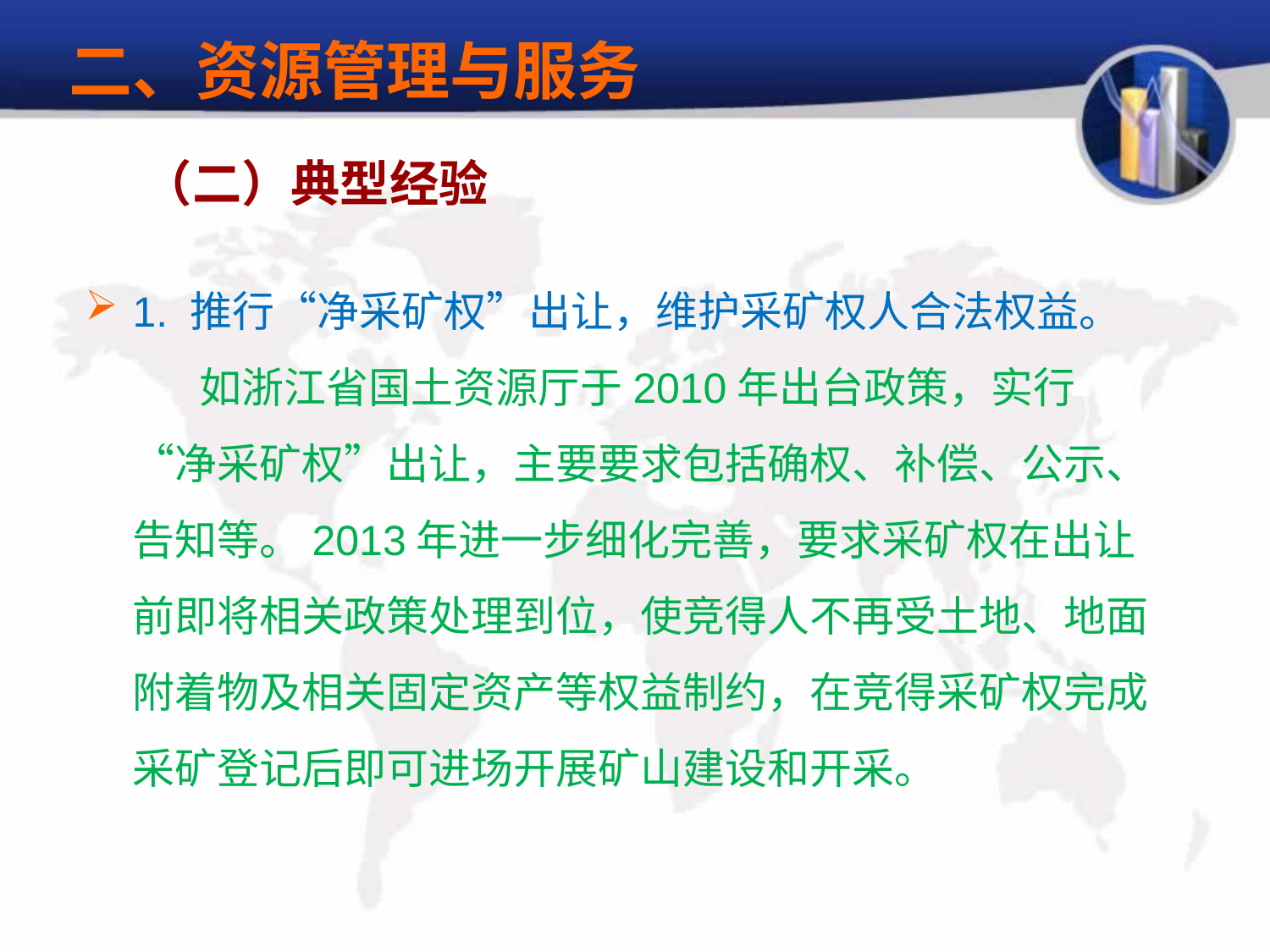

二、资源管理与服务
（二）典型经验
1. 推行“净采矿权”出让，维护采矿权人合法权益。
       如浙江省国土资源厅于2010年出台政策，实行“净采矿权”出让，主要要求包括确权、补偿、公示、告知等。2013年进一步细化完善，要求采矿权在出让前即将相关政策处理到位，使竞得人不再受土地、地面附着物及相关固定资产等权益制约，在竞得采矿权完成采矿登记后即可进场开展矿山建设和开采。